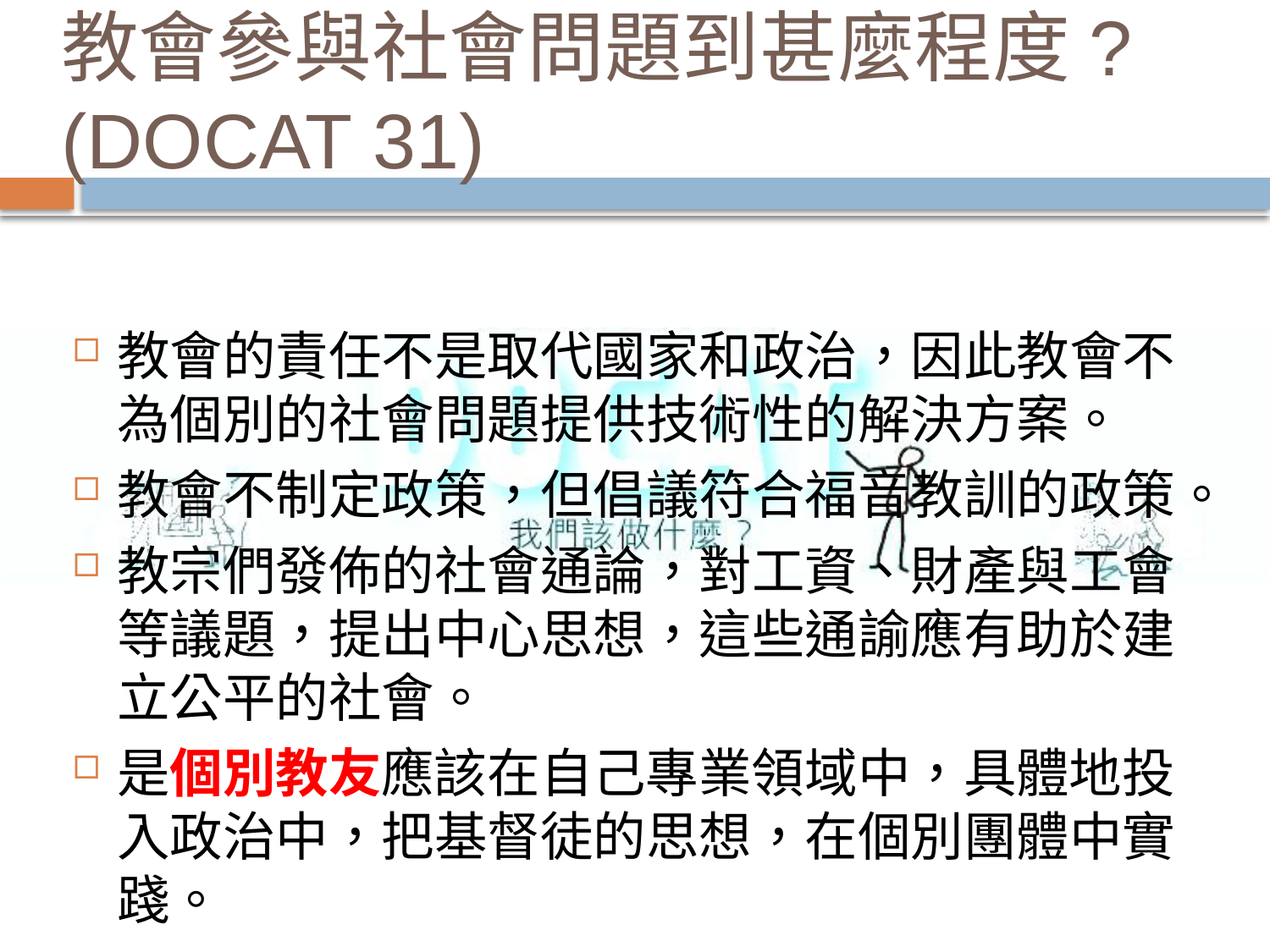

# 教會參與社會問題到甚麼程度? (DOCAT 31)
教會的責任不是取代國家和政治，因此教會不為個別的社會問題提供技術性的解決方案。
教會不制定政策，但倡議符合福音教訓的政策。
教宗們發佈的社會通論，對工資、財產與工會等議題，提出中心思想，這些通諭應有助於建立公平的社會。
是個別教友應該在自己專業領域中，具體地投入政治中，把基督徒的思想，在個別團體中實踐。